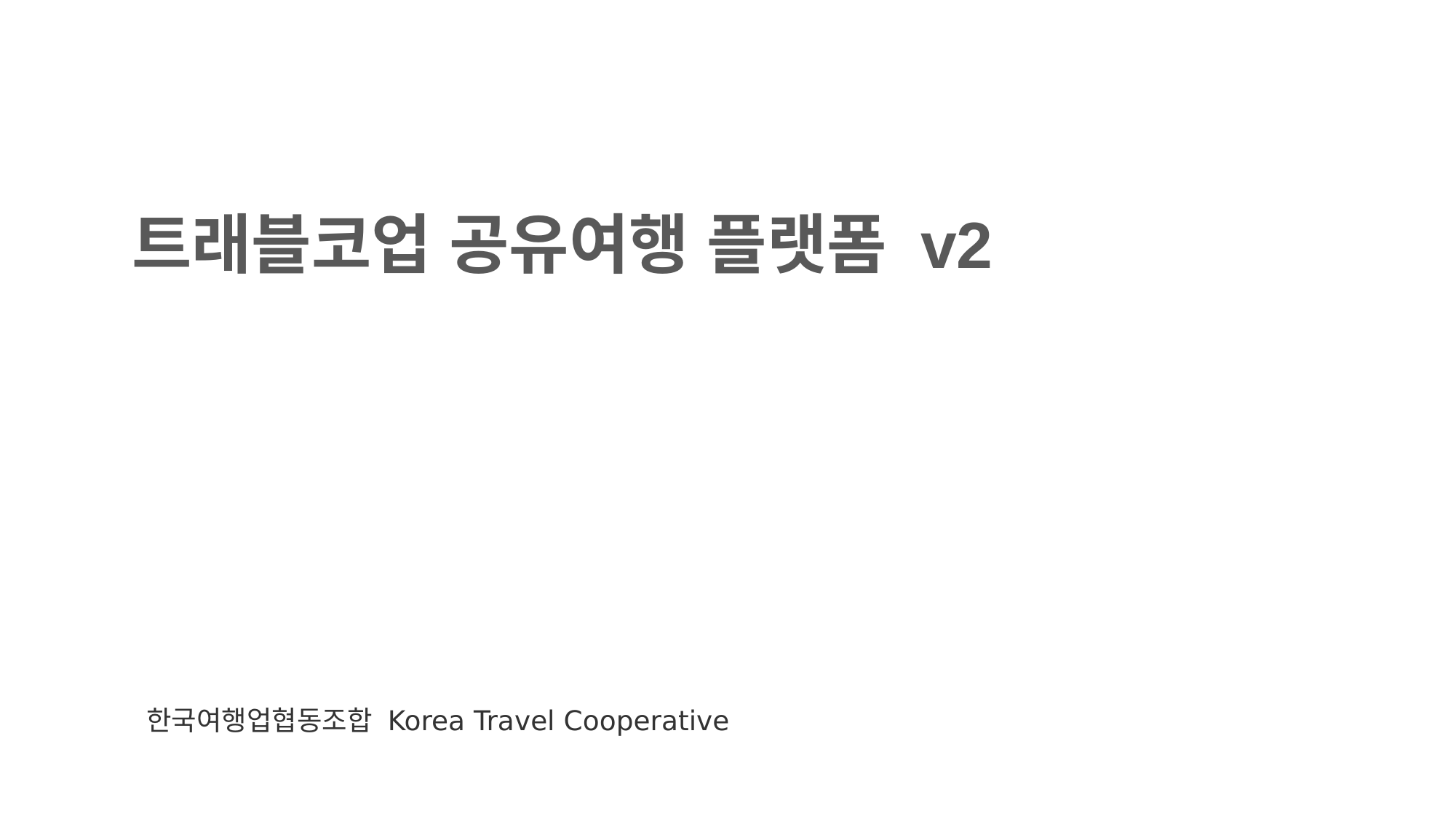

트래블코업 공유여행 플랫폼 v2
한국여행업협동조합 Korea Travel Cooperative